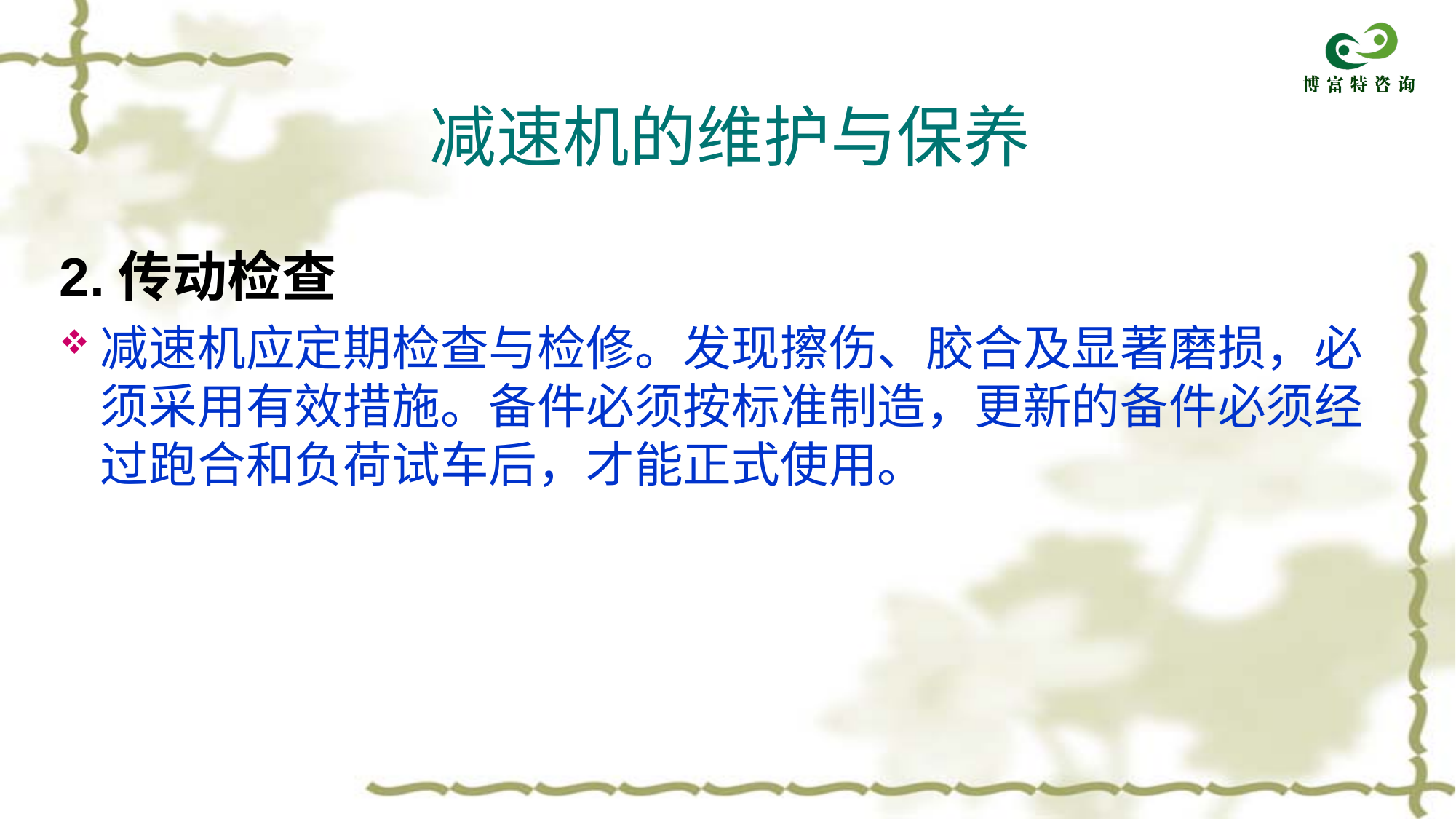

# 减速机的维护与保养
2.传动检查
减速机应定期检查与检修。发现擦伤、胶合及显著磨损，必须采用有效措施。备件必须按标准制造，更新的备件必须经过跑合和负荷试车后，才能正式使用。